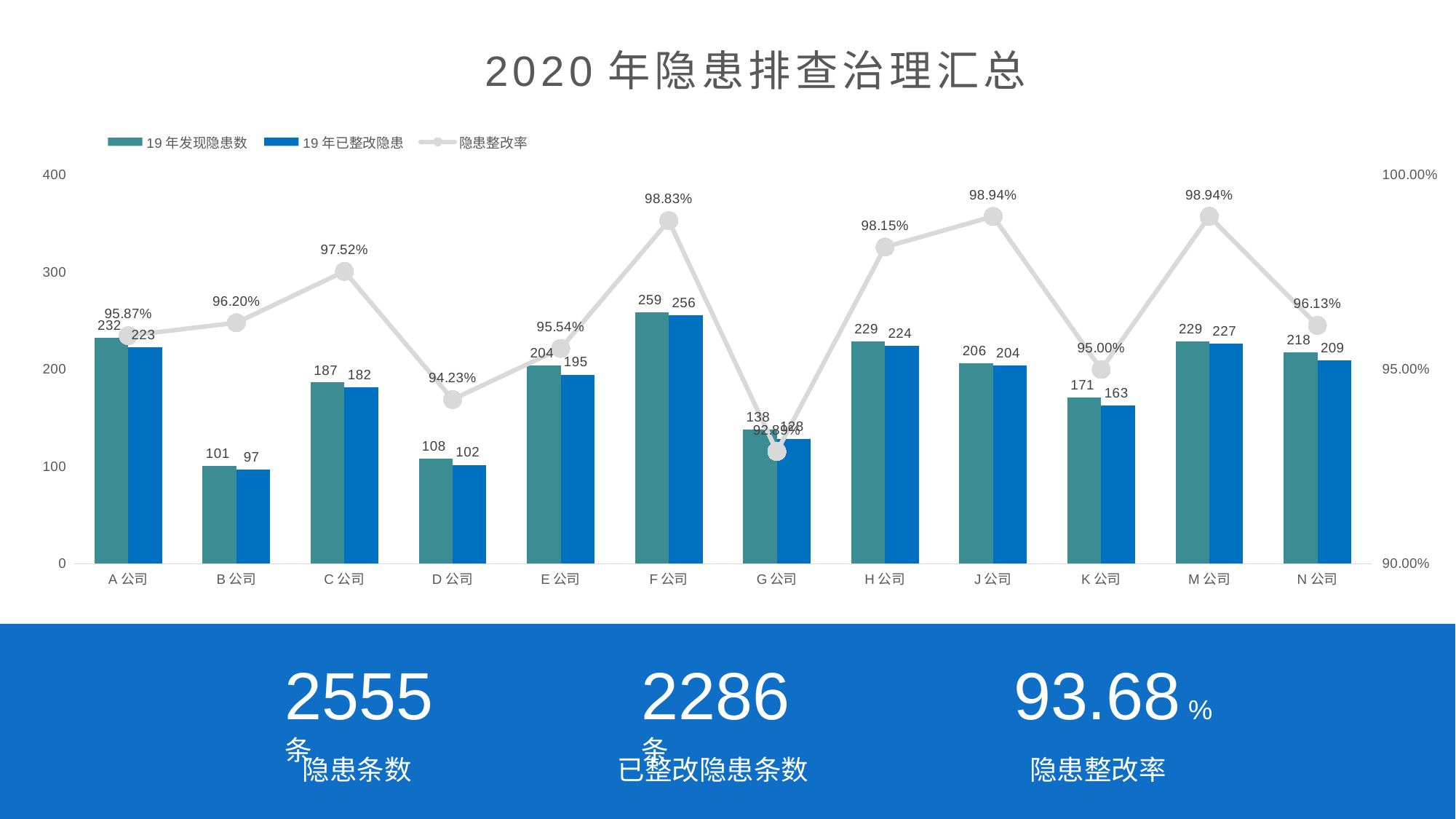

2020年隐患排查治理汇总

### Chart

| Category | 19年发现隐患数 | 19年已整改隐患 | 隐患整改率 |
|---|---|---|---|
| A公司 | 232.311165790145 | 222.71779939668 | 0.958704669399615 |
| B公司 | 100.899544809821 | 97.0653547129725 | 0.961999926718443 |
| C公司 | 186.524618882802 | 181.903726215652 | 0.975226365855476 |
| D公司 | 108.056677791457 | 101.81690595863 | 0.94225463932114 |
| E公司 | 203.74998319601 | 194.662987304666 | 0.955401243480828 |
| F公司 | 258.569020293505 | 255.532052517871 | 0.98825471136416 |
| G公司 | 137.934013508268 | 128.125548593658 | 0.928890165194668 |
| H公司 | 228.734858927906 | 224.498681809291 | 0.981479967074233 |
| J公司 | 206.287877628546 | 204.09251704282 | 0.989357781897012 |
| K公司 | 171.241342011483 | 162.676882842009 | 0.949986031008216 |
| M公司 | 229.077135334854 | 226.643684105915 | 0.989377153571516 |
| N公司 | 217.728562464184 | 209.308552880402 | 0.961327951241276 |
2555 条
2286 条
93.68 %
隐患条数
已整改隐患条数
隐患整改率